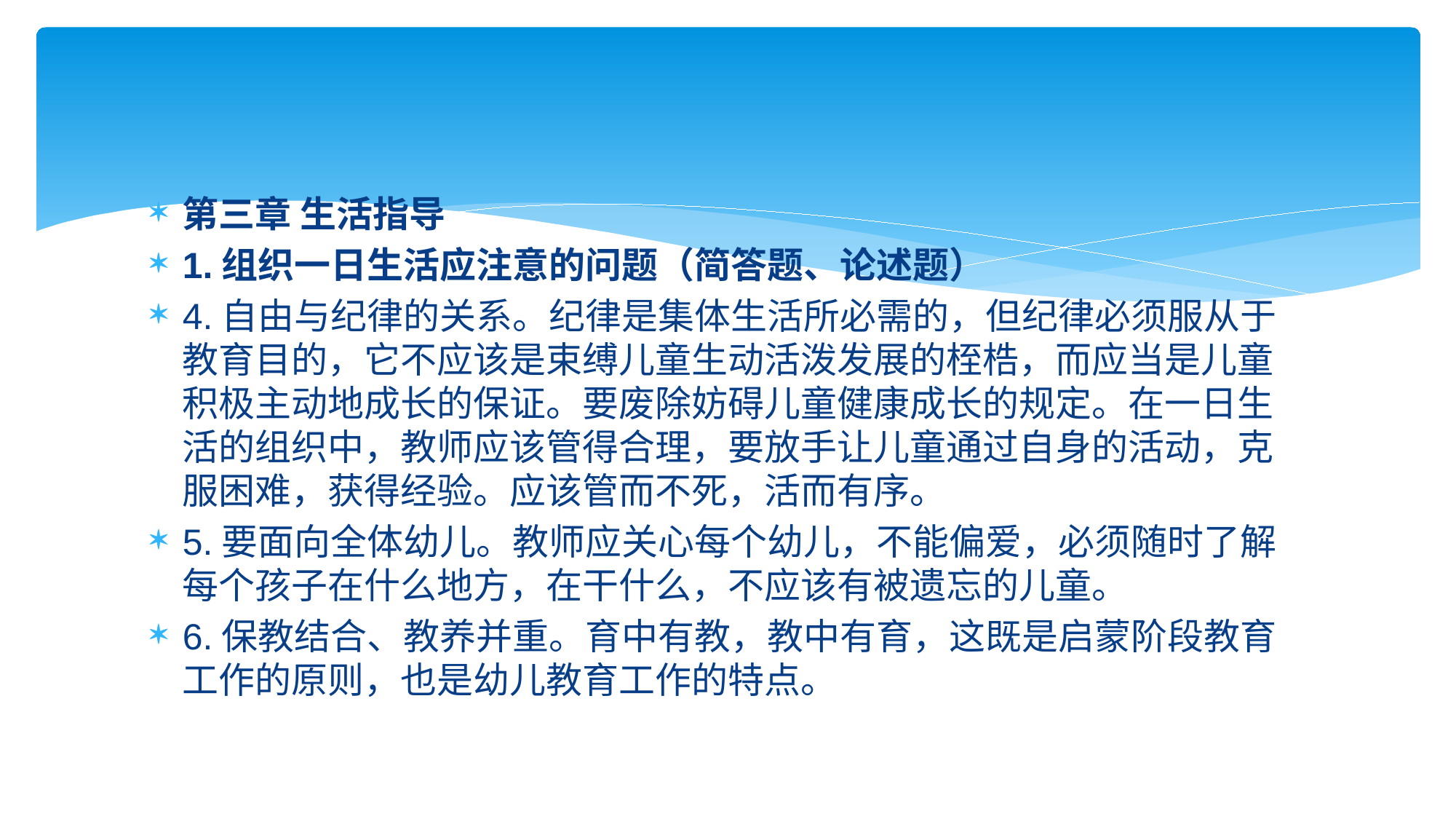

第三章 生活指导
1.组织一日生活应注意的问题（简答题、论述题）
4.自由与纪律的关系。纪律是集体生活所必需的，但纪律必须服从于教育目的，它不应该是束缚儿童生动活泼发展的桎梏，而应当是儿童积极主动地成长的保证。要废除妨碍儿童健康成长的规定。在一日生活的组织中，教师应该管得合理，要放手让儿童通过自身的活动，克服困难，获得经验。应该管而不死，活而有序。
5.要面向全体幼儿。教师应关心每个幼儿，不能偏爱，必须随时了解每个孩子在什么地方，在干什么，不应该有被遗忘的儿童。
6.保教结合、教养并重。育中有教，教中有育，这既是启蒙阶段教育工作的原则，也是幼儿教育工作的特点。